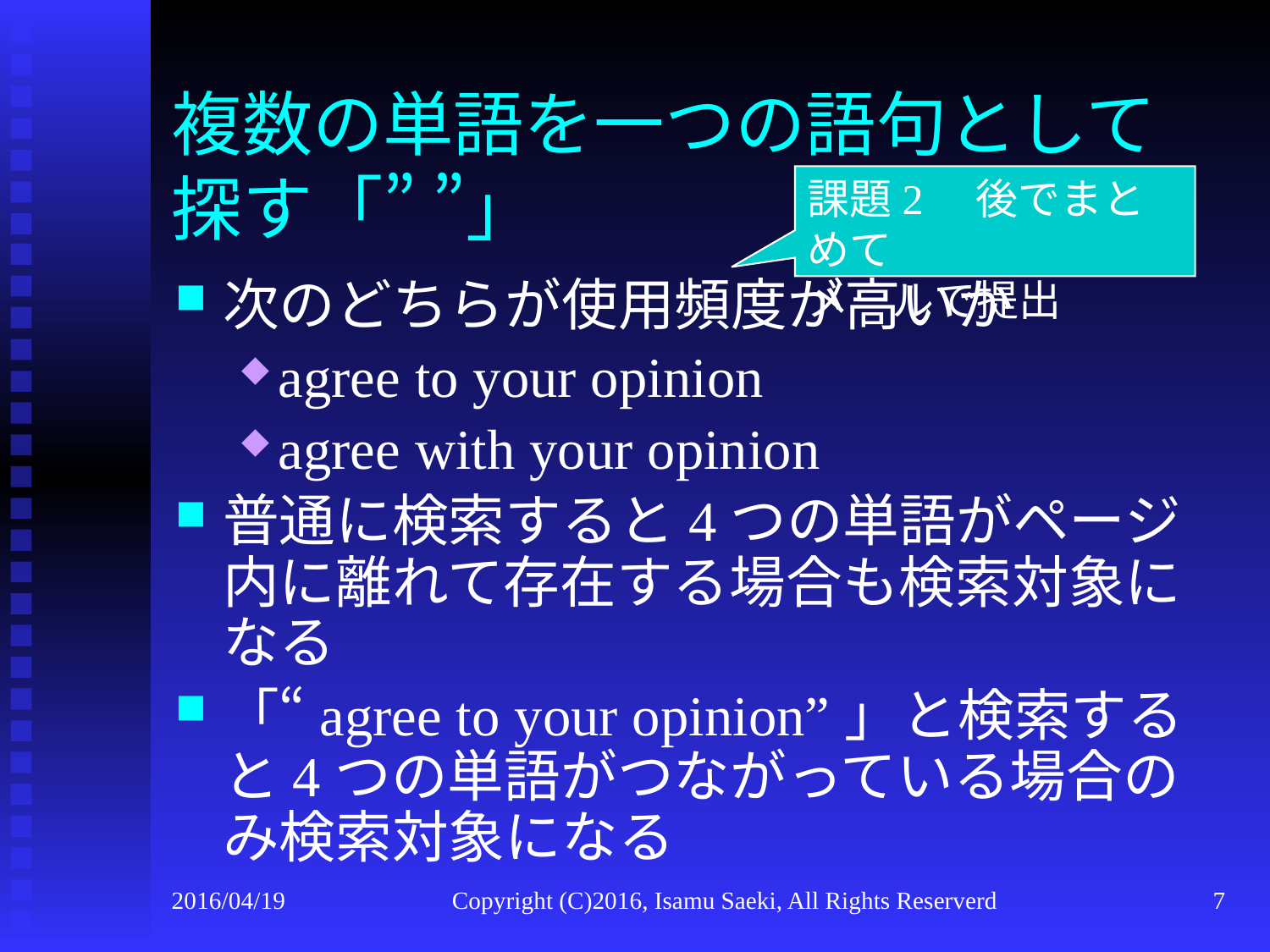

# 複数の単語を一つの語句として探す「” ”」
課題2　後でまとめて
メールで提出
次のどちらが使用頻度が高いか
agree to your opinion
agree with your opinion
普通に検索すると4つの単語がページ内に離れて存在する場合も検索対象になる
「“agree to your opinion”」と検索すると4つの単語がつながっている場合のみ検索対象になる
2016/04/19
Copyright (C)2016, Isamu Saeki, All Rights Reserverd
7